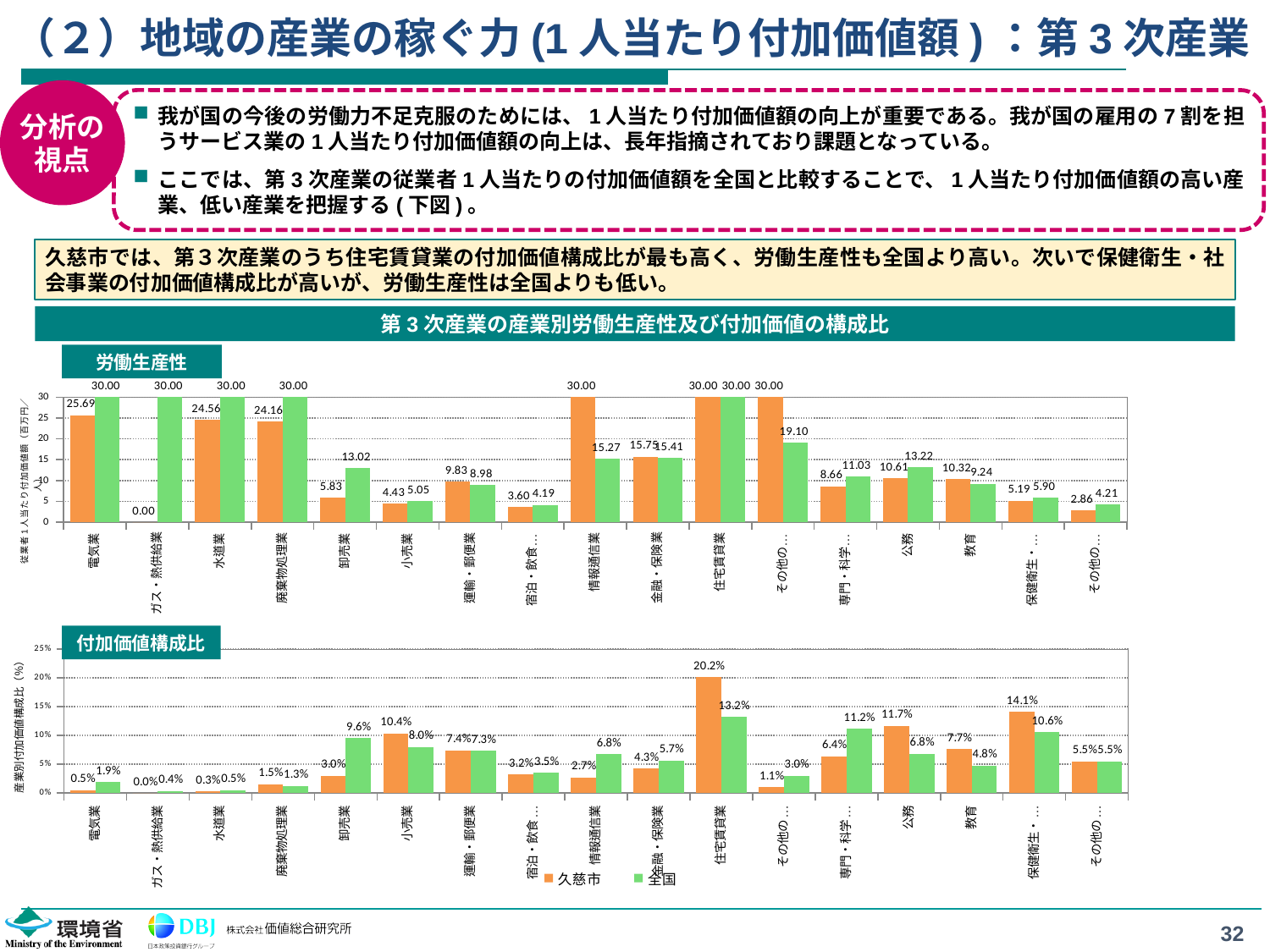

# （２）地域の産業の稼ぐ力(1人当たり付加価値額)：第3次産業
分析の
視点
我が国の今後の労働力不足克服のためには、1人当たり付加価値額の向上が重要である。我が国の雇用の7割を担うサービス業の1人当たり付加価値額の向上は、長年指摘されており課題となっている。
ここでは、第3次産業の従業者1人当たりの付加価値額を全国と比較することで、1人当たり付加価値額の高い産業、低い産業を把握する(下図)。
久慈市では、第３次産業のうち住宅賃貸業の付加価値構成比が最も高く、労働生産性も全国より高い。次いで保健衛生・社会事業の付加価値構成比が高いが、労働生産性は全国よりも低い。
第3次産業の産業別労働生産性及び付加価値の構成比
労働生産性

### Chart

| Category | 久慈市 | 全国 |
|---|---|---|
| 電気業 | 25.688067566919184 | 30.0 |
| ガス・熱供給業 | 0.0 | 30.0 |
| 水道業 | 24.56395860308646 | 30.0 |
| 廃棄物処理業 | 24.160408654857786 | 30.0 |
| 卸売業 | 5.828790474658798 | 13.019013655951854 |
| 小売業 | 4.432391968092834 | 5.054449822109639 |
| 運輸・郵便業 | 9.832159878054322 | 8.98321289598633 |
| 宿泊・飲食サービス業 | 3.5965540908439166 | 4.192669186794884 |
| 情報通信業 | 30.0 | 15.270481815321984 |
| 金融・保険業 | 15.74901280292755 | 15.410053587774481 |
| 住宅賃貸業 | 30.0 | 30.0 |
| その他の不動産業 | 30.0 | 19.102037343474098 |
| 専門・科学技術、業務支援サービス業 | 8.659739703949347 | 11.030857629541016 |
| 公務 | 10.611088076658351 | 13.22249329107047 |
| 教育 | 10.318663281352459 | 9.237021748760027 |
| 保健衛生・社会事業 | 5.18685425730057 | 5.904708911619676 |
| その他のサービス | 2.8613532565220363 | 4.213128401679112 |
付加価値構成比

### Chart

| Category | 久慈市 | 全国 |
|---|---|---|
| 電気業 | 0.0050091535367662 | 0.01911055656525064 |
| ガス・熱供給業 | 0.0 | 0.003814779617716209 |
| 水道業 | 0.003365913023067398 | 0.004828492804584665 |
| 廃棄物処理業 | 0.015407097492859 | 0.012736490439804769 |
| 卸売業 | 0.0300879933894434 | 0.09574028974910825 |
| 小売業 | 0.10381726371002324 | 0.07985162366093988 |
| 運輸・郵便業 | 0.07400785692840245 | 0.07344484738426596 |
| 宿泊・飲食サービス業 | 0.032119023583733856 | 0.034999471006959305 |
| 情報通信業 | 0.027451962935988453 | 0.06758395218896326 |
| 金融・保険業 | 0.04279774975295462 | 0.05651483490201708 |
| 住宅賃貸業 | 0.2015122792027319 | 0.1321826948246599 |
| その他の不動産業 | 0.01052584439396213 | 0.029878172654387667 |
| 専門・科学技術、業務支援サービス業 | 0.06388976288308079 | 0.1117948560021339 |
| 公務 | 0.11677780112816467 | 0.06829200813208836 |
| 教育 | 0.07675620020842182 | 0.0475775844041924 |
| 保健衛生・社会事業 | 0.14112758940849593 | 0.1062742051569122 |
| その他のサービス | 0.055346508421904056 | 0.05537514050601545 |
32